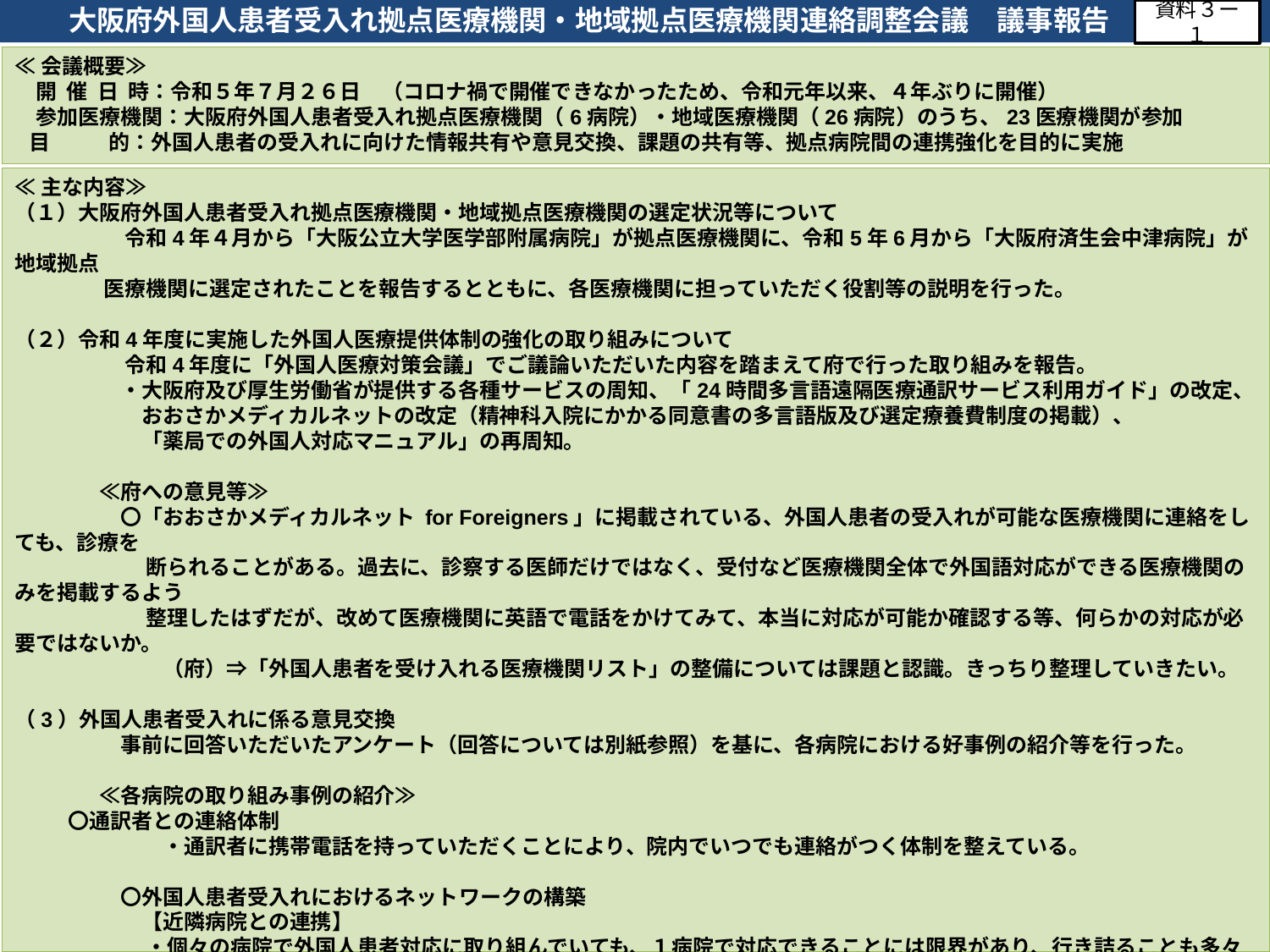

資料３ー１
　　大阪府外国人患者受入れ拠点医療機関・地域拠点医療機関連絡調整会議　議事報告
≪会議概要≫
　開  催  日  時：令和５年７月２６日　（コロナ禍で開催できなかったため、令和元年以来、４年ぶりに開催）
　参加医療機関：大阪府外国人患者受入れ拠点医療機関（6病院）・地域医療機関（26病院）のうち、23医療機関が参加
  目            的：外国人患者の受入れに向けた情報共有や意見交換、課題の共有等、拠点病院間の連携強化を目的に実施

≪主な内容≫
（１）大阪府外国人患者受入れ拠点医療機関・地域拠点医療機関の選定状況等について
　　　　 　令和4年４月から「大阪公立大学医学部附属病院」が拠点医療機関に、令和5年6月から「大阪府済生会中津病院」が地域拠点
　　　　 医療機関に選定されたことを報告するとともに、各医療機関に担っていただく役割等の説明を行った。

（２）令和4年度に実施した外国人医療提供体制の強化の取り組みについて
　　　　　 令和4年度に「外国人医療対策会議」でご議論いただいた内容を踏まえて府で行った取り組みを報告。
　　　　　・大阪府及び厚生労働省が提供する各種サービスの周知、「24時間多言語遠隔医療通訳サービス利用ガイド」の改定、
　　　　　　おおさかメディカルネットの改定（精神科入院にかかる同意書の多言語版及び選定療養費制度の掲載）、
　　　　　　「薬局での外国人対応マニュアル」の再周知。

　　　　≪府への意見等≫
　　　　　〇「おおさかメディカルネット for Foreigners」に掲載されている、外国人患者の受入れが可能な医療機関に連絡をしても、診療を
　　　　　　 断られることがある。過去に、診察する医師だけではなく、受付など医療機関全体で外国語対応ができる医療機関のみを掲載するよう
　　　　　　 整理したはずだが、改めて医療機関に英語で電話をかけてみて、本当に対応が可能か確認する等、何らかの対応が必要ではないか。
　　　　　　　（府）⇒「外国人患者を受け入れる医療機関リスト」の整備については課題と認識。きっちり整理していきたい。

（3）外国人患者受入れに係る意見交換
　　　　　事前に回答いただいたアンケート（回答については別紙参照）を基に、各病院における好事例の紹介等を行った。

　　　　≪各病院の取り組み事例の紹介≫
          〇通訳者との連絡体制
　　　　　　　・通訳者に携帯電話を持っていただくことにより、院内でいつでも連絡がつく体制を整えている。

　　　　　〇外国人患者受入れにおけるネットワークの構築
　　　　　　【近隣病院との連携】
　 　　　　　・個々の病院で外国人患者対応に取り組んでいても、１病院で対応できることには限界があり、行き詰ることも多々あるため、近隣の
　　　　　　　 5病院でメールや電話で細めに連絡を取り合えるネットワークを構築。院内整備の情報共有や診療科毎の患者受け入れの相談等、
　　　　　　　 連携して外国人患者対応に取り組んでいる。顔の見える小さな単位で連携することで、気軽に相談や情報共有を行うことができている。